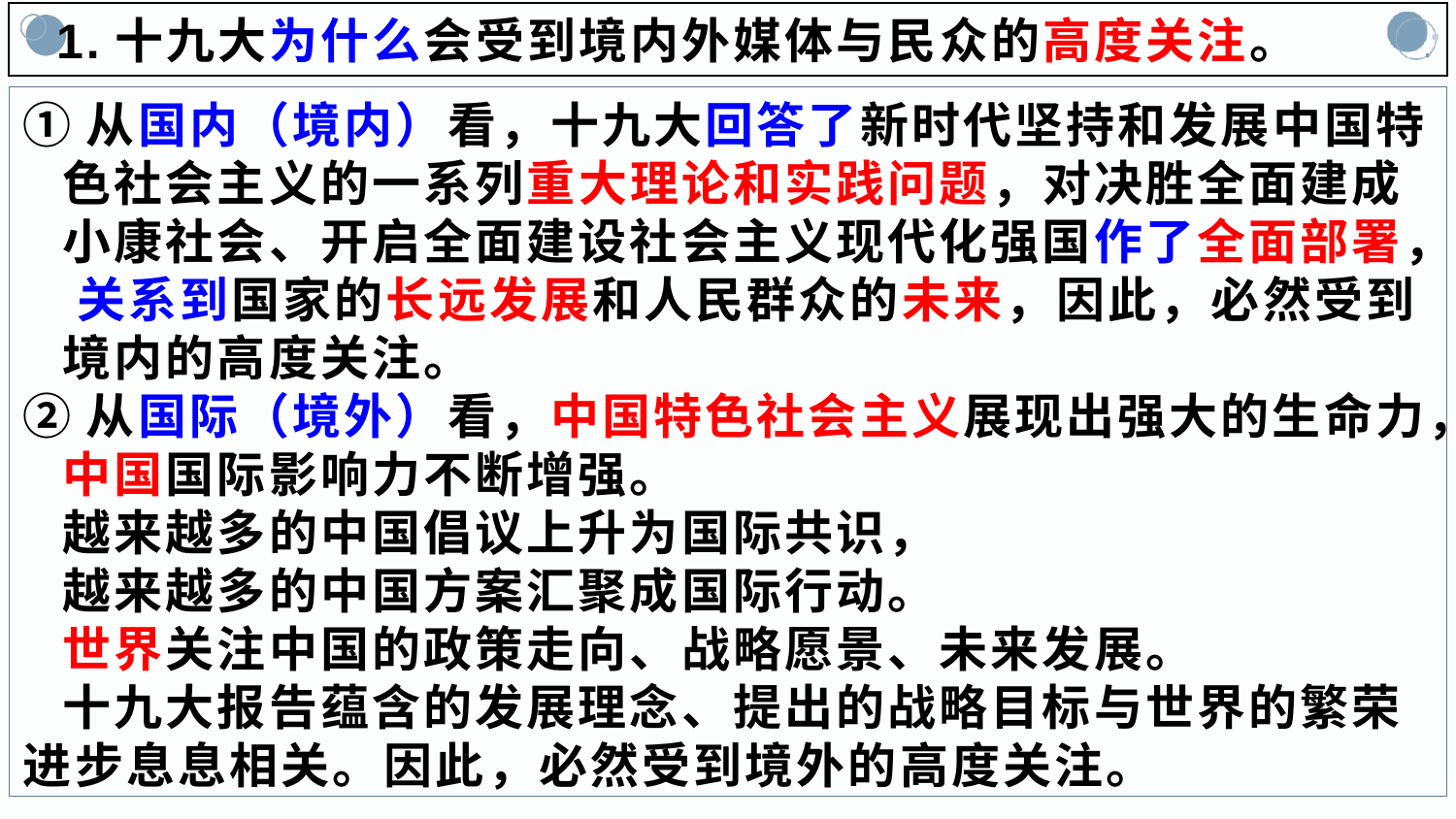

1.十九大为什么会受到境内外媒体与民众的高度关注。
①从国内（境内）看，十九大回答了新时代坚持和发展中国特
  色社会主义的一系列重大理论和实践问题，对决胜全面建成
  小康社会、开启全面建设社会主义现代化强国作了全面部署，
   关系到国家的长远发展和人民群众的未来，因此，必然受到
  境内的高度关注。
②从国际（境外）看，中国特色社会主义展现出强大的生命力，
  中国国际影响力不断增强。
  越来越多的中国倡议上升为国际共识，
  越来越多的中国方案汇聚成国际行动。
  世界关注中国的政策走向、战略愿景、未来发展。
  十九大报告蕴含的发展理念、提出的战略目标与世界的繁荣进步息息相关。因此，必然受到境外的高度关注。